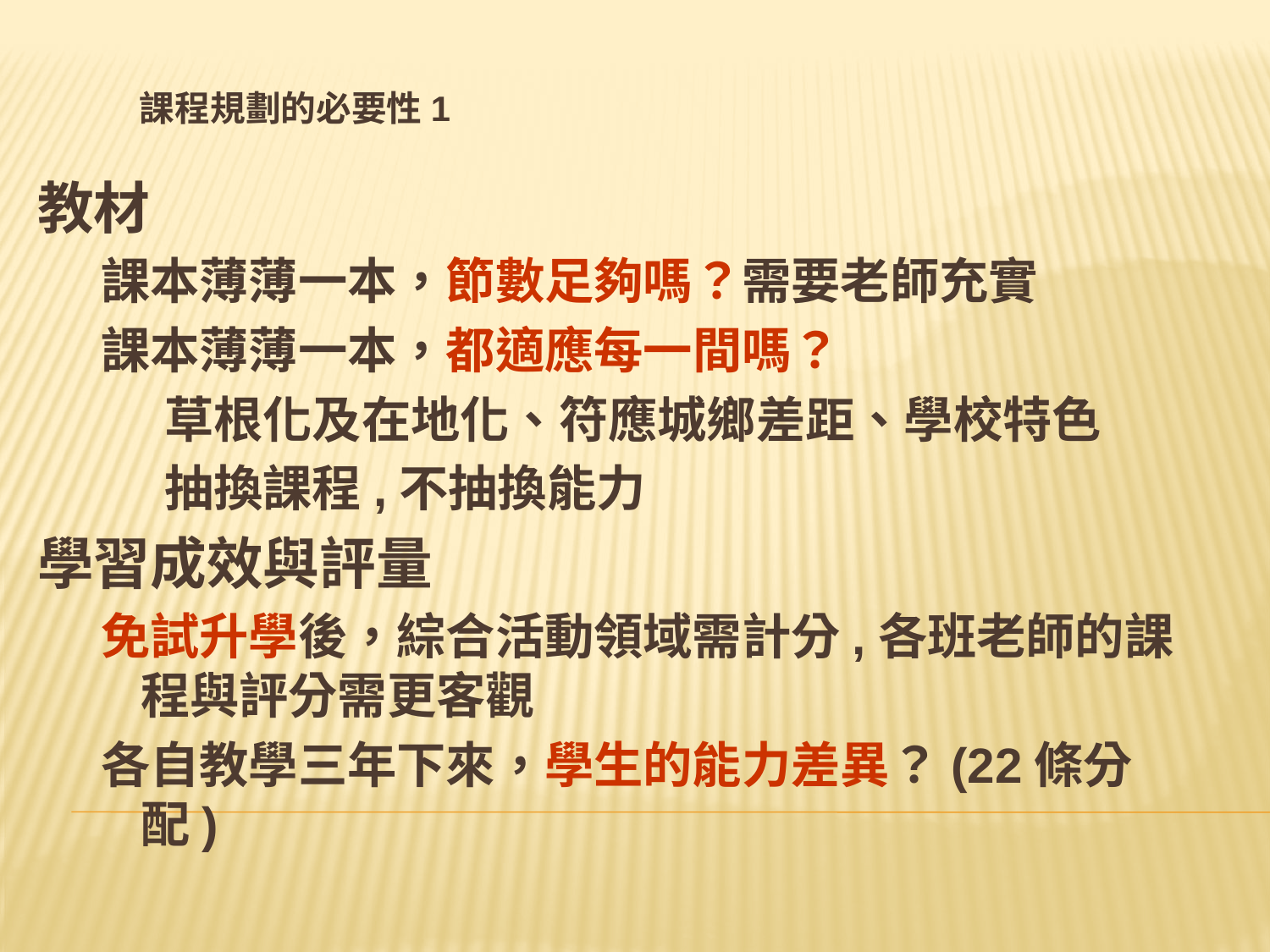

# 課程規劃的必要性1
教材
課本薄薄一本，節數足夠嗎？需要老師充實
課本薄薄一本，都適應每一間嗎？
草根化及在地化、符應城鄉差距、學校特色
抽換課程,不抽換能力
學習成效與評量
免試升學後，綜合活動領域需計分,各班老師的課程與評分需更客觀
各自教學三年下來，學生的能力差異？(22條分配)